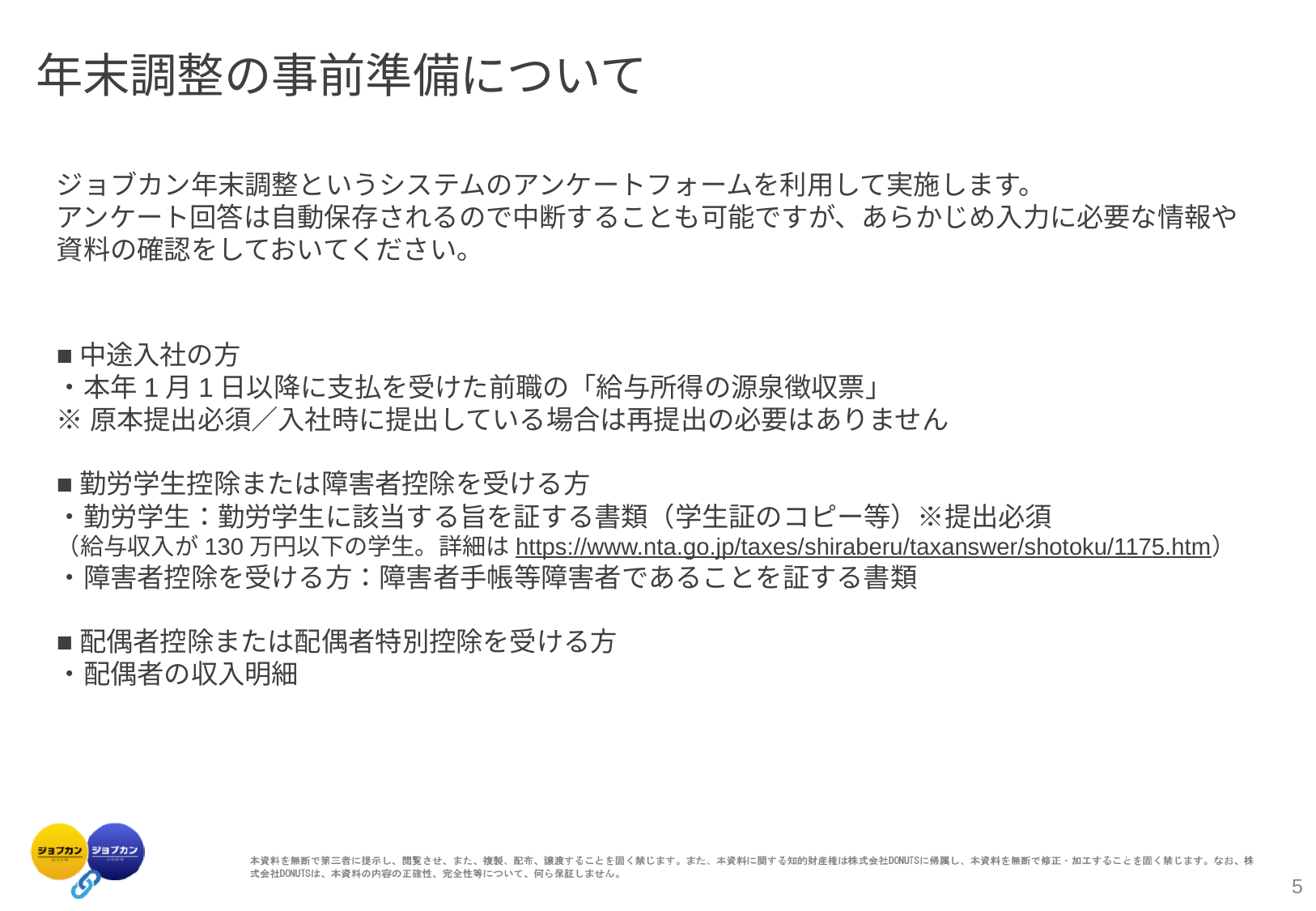

年末調整の事前準備について
ジョブカン年末調整というシステムのアンケートフォームを利用して実施します。
アンケート回答は自動保存されるので中断することも可能ですが、あらかじめ入力に必要な情報や資料の確認をしておいてください。

■中途入社の方
・本年1月1日以降に支払を受けた前職の「給与所得の源泉徴収票」
※原本提出必須／入社時に提出している場合は再提出の必要はありません
■勤労学生控除または障害者控除を受ける方
・勤労学生：勤労学生に該当する旨を証する書類（学生証のコピー等）※提出必須
（給与収入が130万円以下の学生。詳細はhttps://www.nta.go.jp/taxes/shiraberu/taxanswer/shotoku/1175.htm）
・障害者控除を受ける方：障害者手帳等障害者であることを証する書類
■配偶者控除または配偶者特別控除を受ける方
・配偶者の収入明細
5